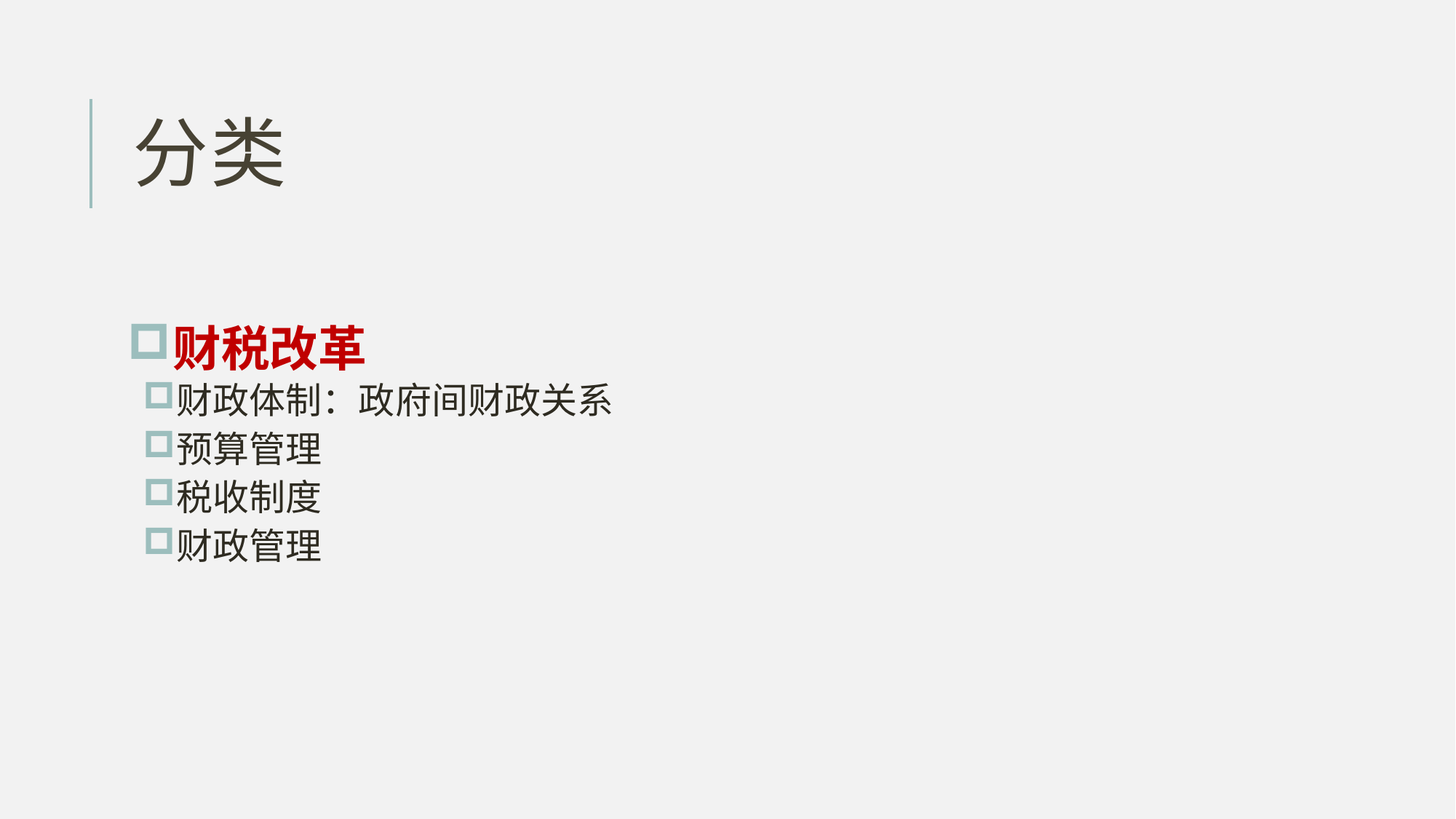

# 分类
财税改革
财政体制：政府间财政关系
预算管理
税收制度
财政管理